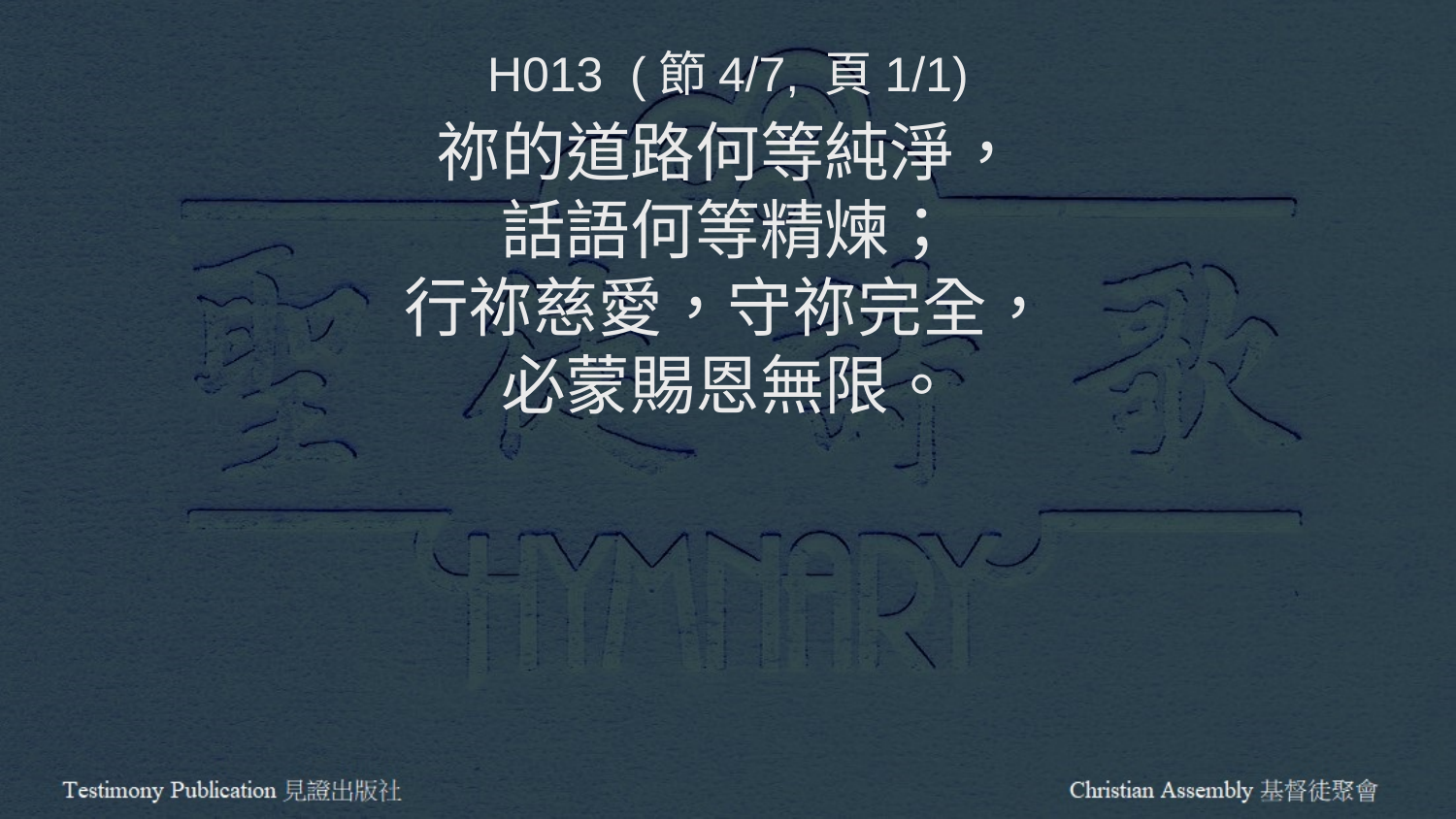

H013  (節4/7, 頁1/1)
祢的道路何等純淨，
話語何等精煉；
行祢慈愛，守祢完全，
必蒙賜恩無限。